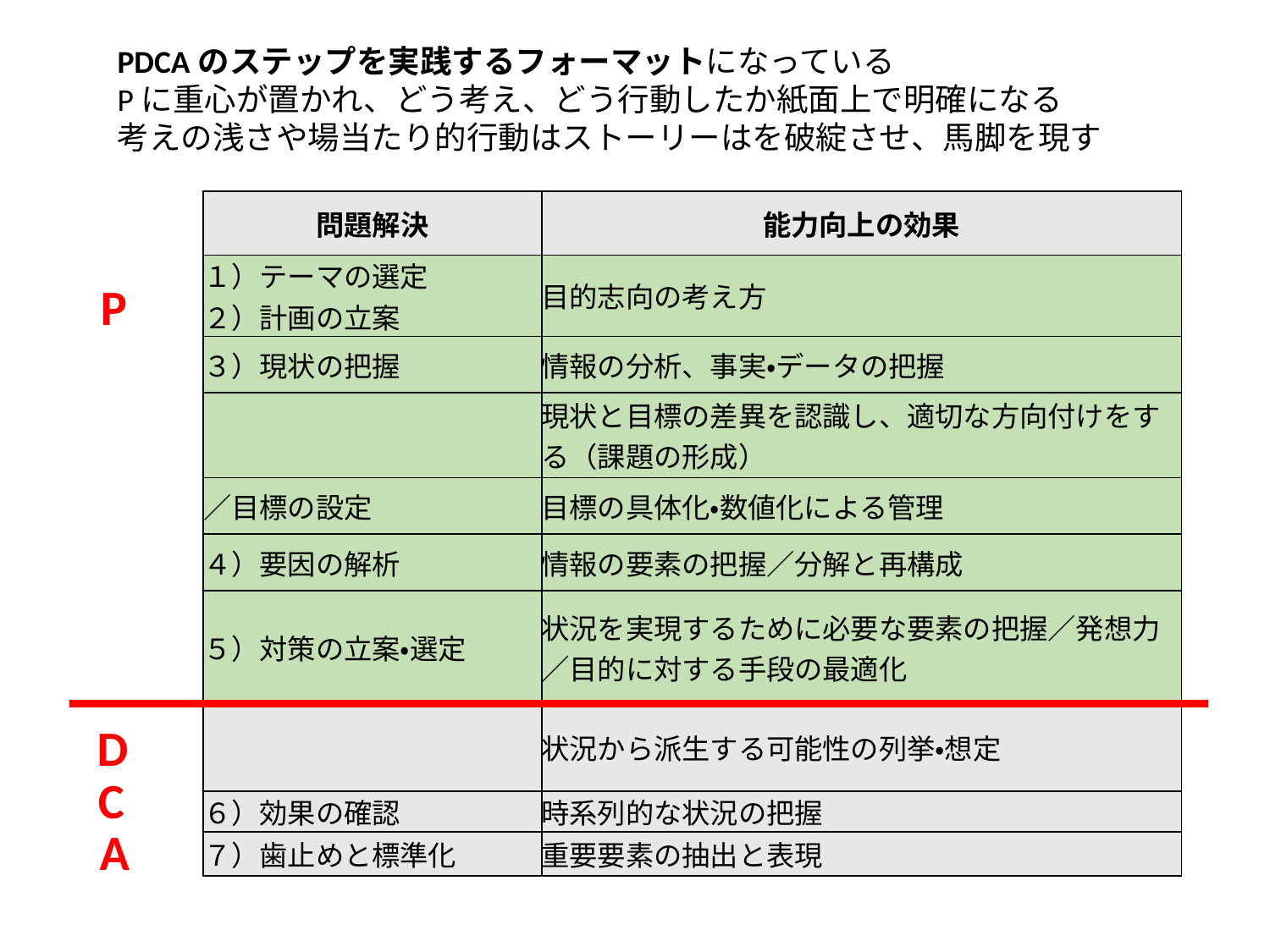

PDCAのステップを実践するフォーマットになっている
Pに重心が置かれ、どう考え、どう行動したか紙面上で明確になる
考えの浅さや場当たり的行動はストーリーはを破綻させ、馬脚を現す
| 問題解決 | 能力向上の効果 |
| --- | --- |
| １）テーマの選定 ２）計画の立案 | 目的志向の考え方 |
| ３）現状の把握 | 情報の分析、事実・データの把握 |
|  | 現状と目標の差異を認識し、適切な方向付けをする（課題の形成） |
| ／目標の設定 | 目標の具体化・数値化による管理 |
| ４）要因の解析 | 情報の要素の把握／分解と再構成 |
| ５）対策の立案・選定 | 状況を実現するために必要な要素の把握／発想力／目的に対する手段の最適化 |
|  | 状況から派生する可能性の列挙・想定 |
| ６）効果の確認 | 時系列的な状況の把握 |
| ７）歯止めと標準化 | 重要要素の抽出と表現 |
P
D
C
A